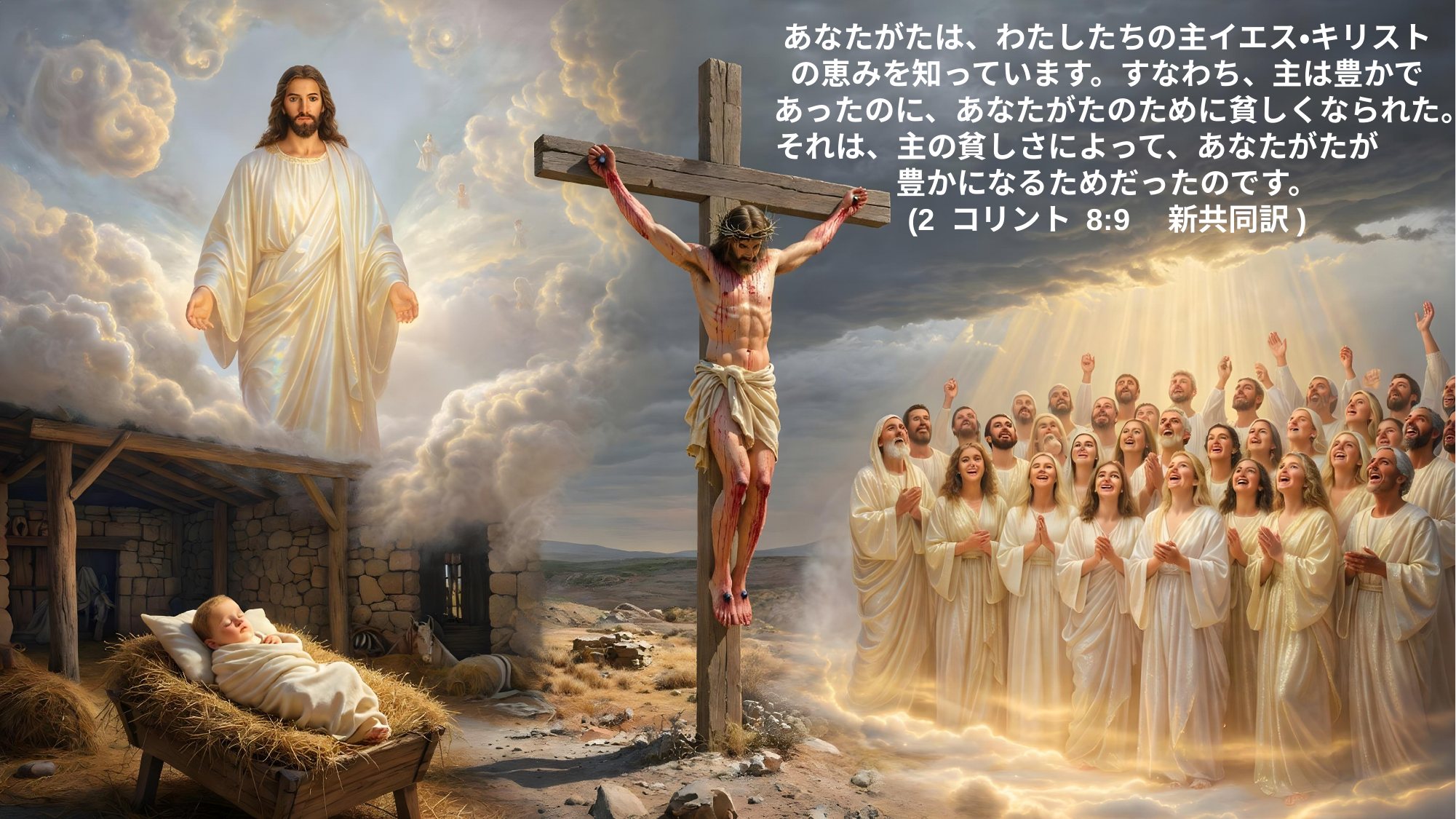

あなたがたは、わたしたちの主イエス・キリストの恵みを知っています。すなわち、主は豊かであったのに、あなたがたのために貧しくなられた。それは、主の貧しさによって、あなたがたが　　豊かになるためだったのです。
(2 コリント 8:9　新共同訳)